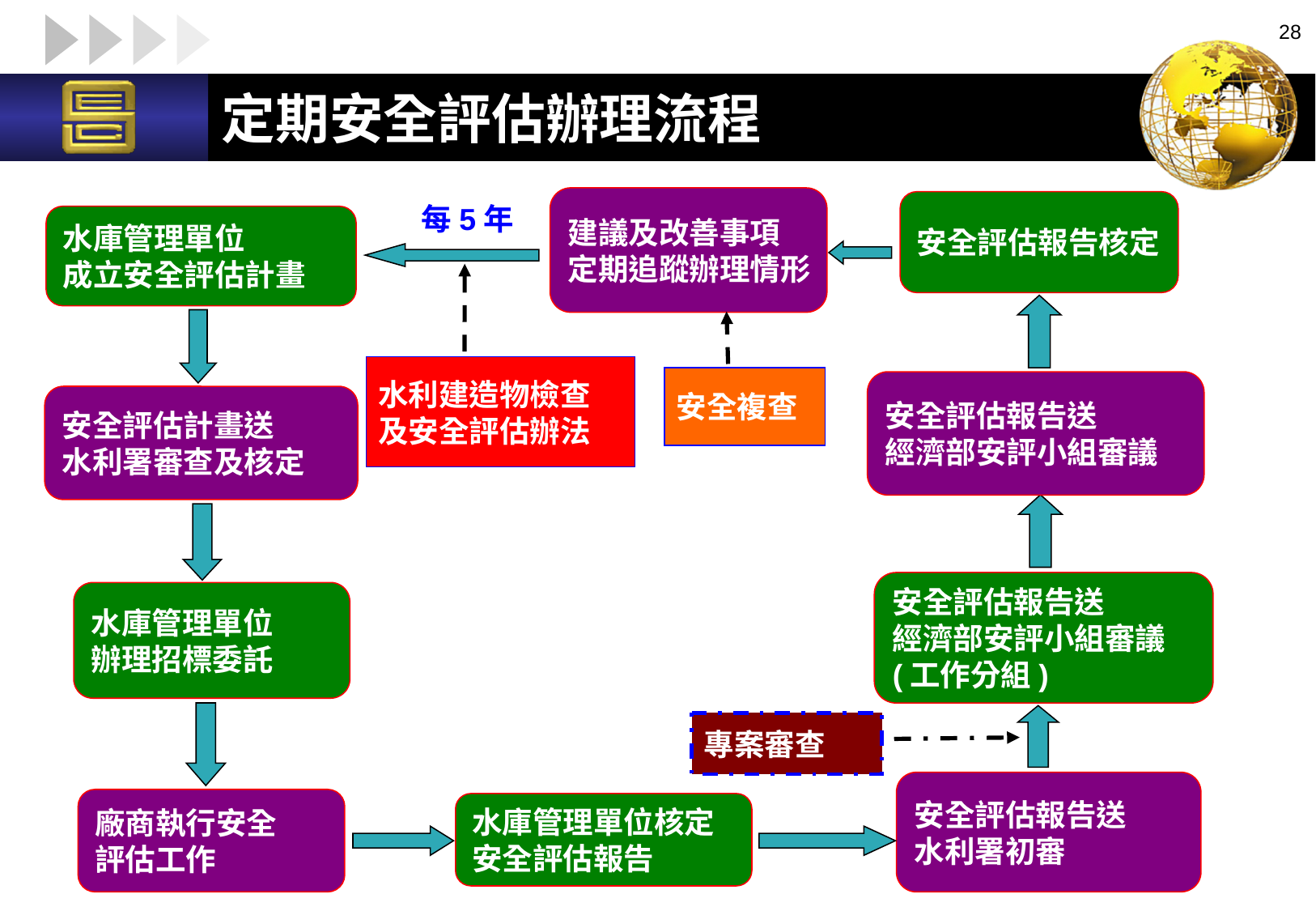

28
# 定期安全評估辦理流程
建議及改善事項
定期追蹤辦理情形
每5年
安全評估報告核定
水庫管理單位
成立安全評估計畫

水利建造物檢查
及安全評估辦法
安全複查
安全評估報告送
經濟部安評小組審議
安全評估計畫送
水利署審查及核定

安全評估報告送
經濟部安評小組審議
(工作分組)
水庫管理單位
辦理招標委託

專案審查

安全評估報告送
水利署初審
廠商執行安全
評估工作
水庫管理單位核定
安全評估報告